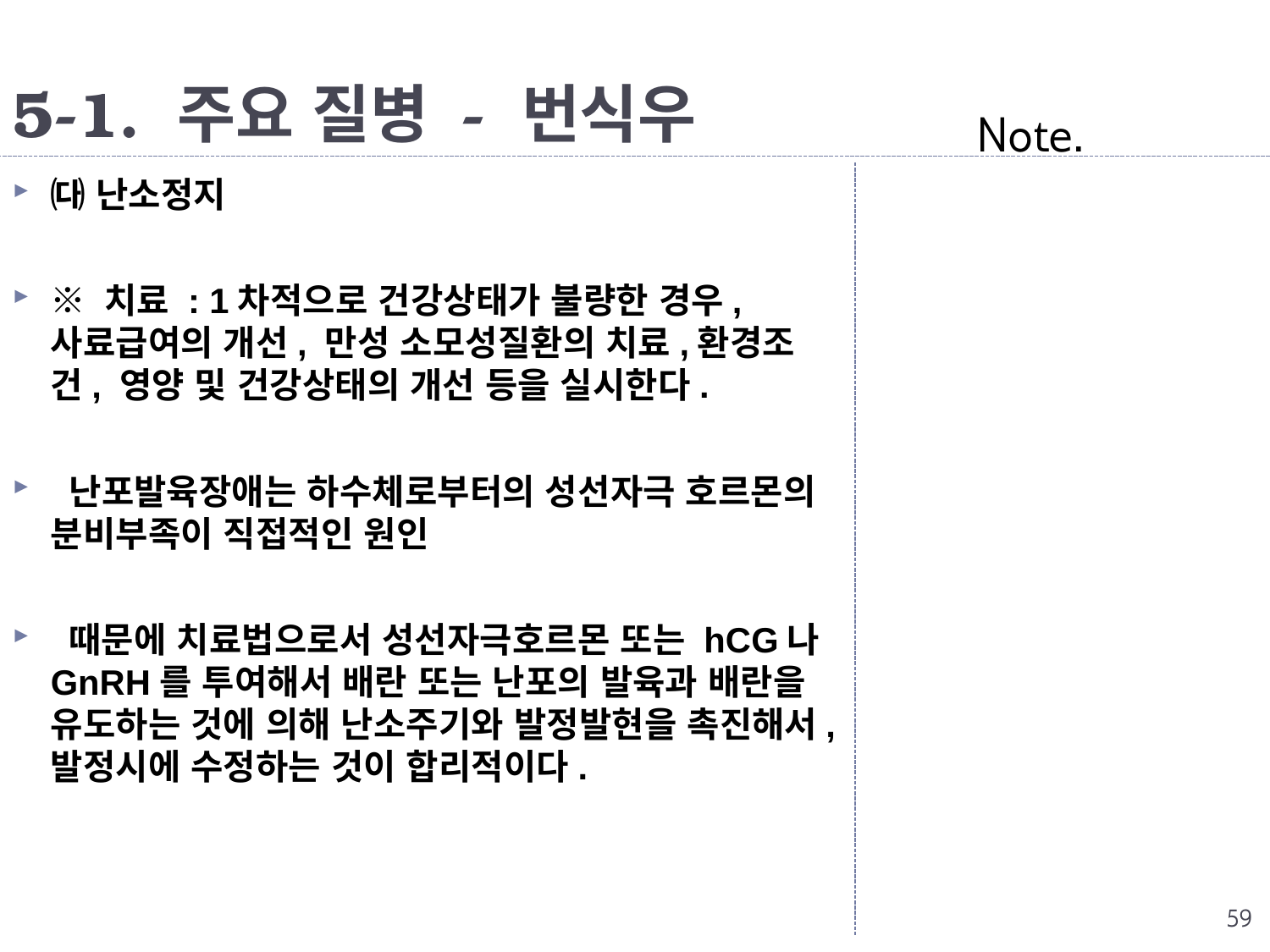

# 5-1. 주요 질병 - 번식우
Note.

㈐ 난소정지

※ 치료 : 1차적으로 건강상태가 불량한 경우, 사료급여의 개선, 만성 소모성질환의 치료,환경조건, 영양 및 건강상태의 개선 등을 실시한다.

 난포발육장애는 하수체로부터의 성선자극 호르몬의 분비부족이 직접적인 원인

 때문에 치료법으로서 성선자극호르몬 또는 hCG나 GnRH를 투여해서 배란 또는 난포의 발육과 배란을 유도하는 것에 의해 난소주기와 발정발현을 촉진해서, 발정시에 수정하는 것이 합리적이다.
59